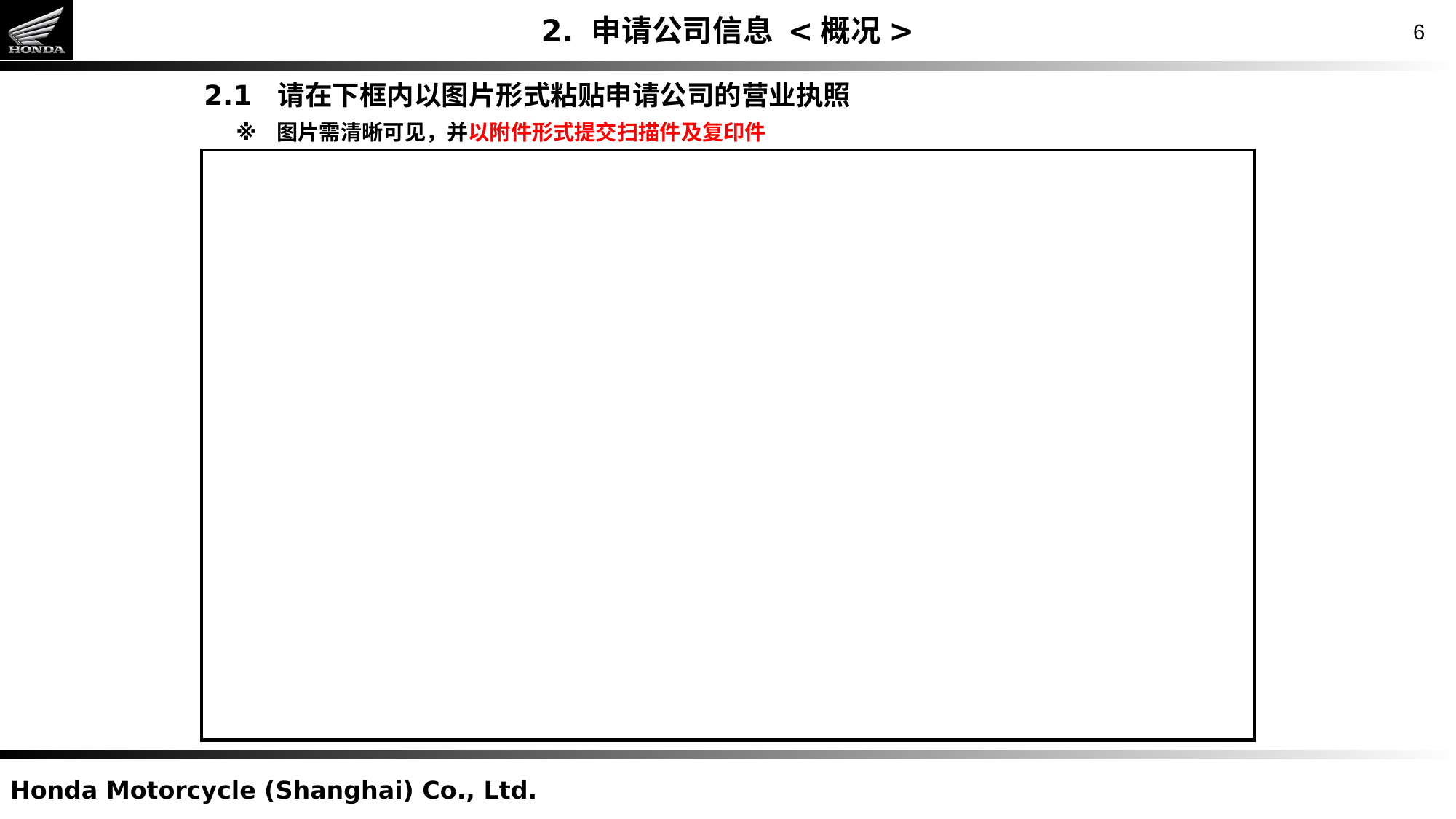

2. 申请公司信息 <概况>
2.1  请在下框内以图片形式粘贴申请公司的营业执照
※  图片需清晰可见，并以附件形式提交扫描件及复印件
|  |
| --- |